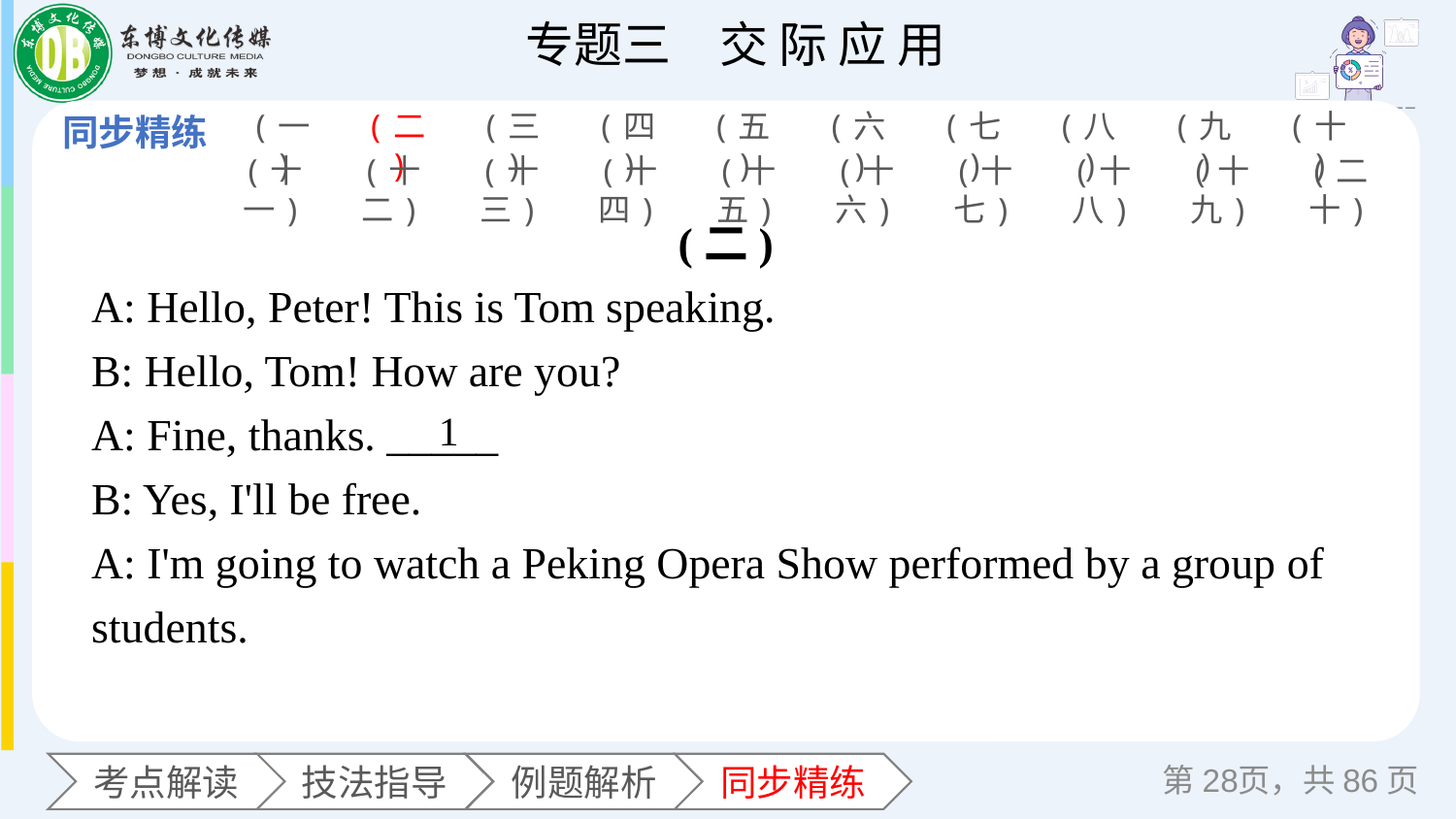

(一)
(二)
(三)
(四)
(五)
(六)
(七)
(八)
(九)
(十)
(十一)
(十二)
(十三)
(十四)
(十五)
(十六)
(十七)
(十八)
(十九)
(二十)
(二)
A: Hello, Peter! This is Tom speaking.
B: Hello, Tom! How are you?
A: Fine, thanks. _____
B: Yes, I'll be free.
A: I'm going to watch a Peking Opera Show performed by a group of students.
1
第28页，共86页